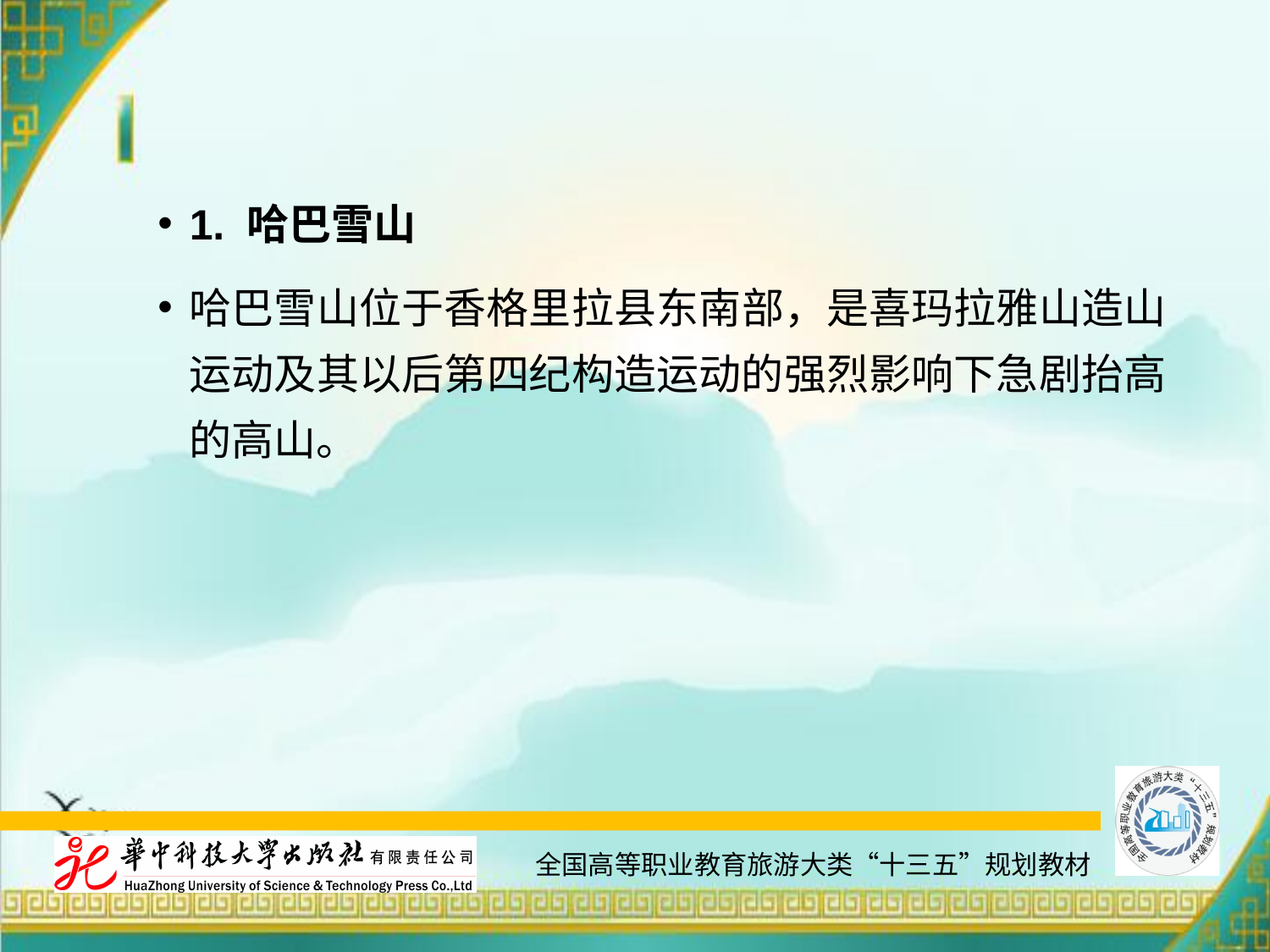

#
1. 哈巴雪山
哈巴雪山位于香格里拉县东南部，是喜玛拉雅山造山运动及其以后第四纪构造运动的强烈影响下急剧抬高的高山。